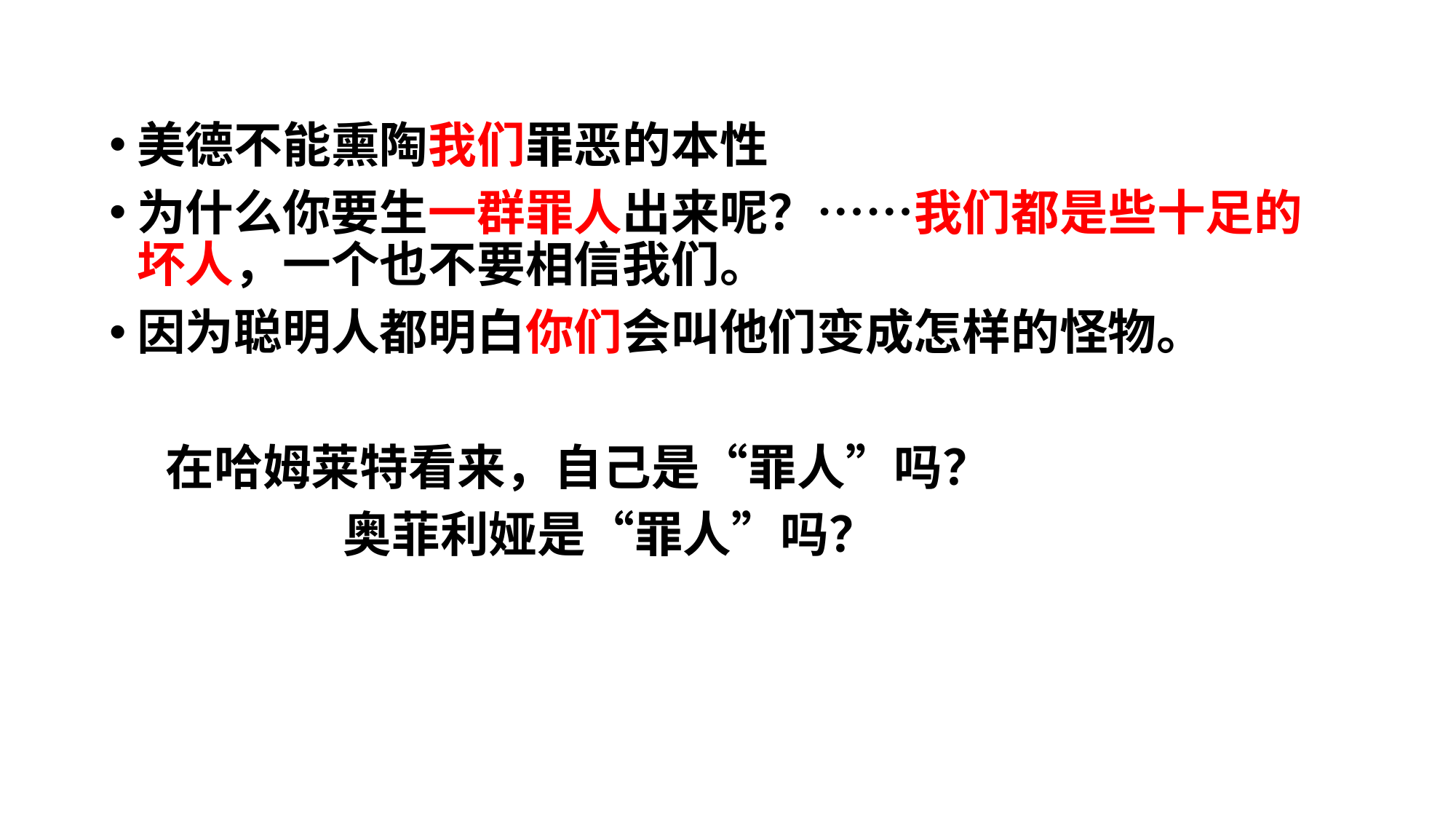

美德不能熏陶我们罪恶的本性
为什么你要生一群罪人出来呢？……我们都是些十足的坏人，一个也不要相信我们。
因为聪明人都明白你们会叫他们变成怎样的怪物。

    在哈姆莱特看来，自己是“罪人”吗？
                    奥菲利娅是“罪人”吗？